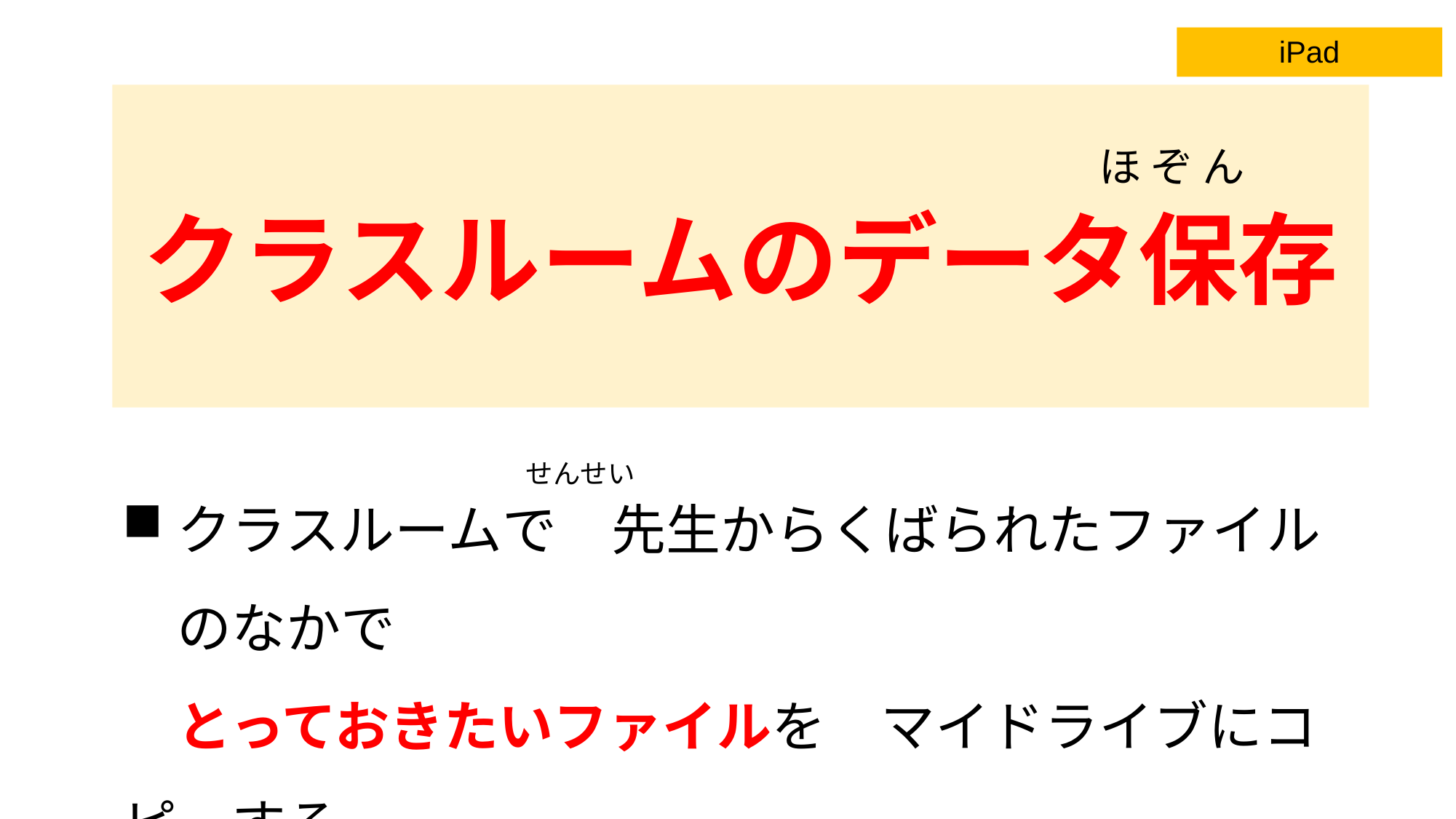

iPad

クラスルームのデータ保存
ほ ぞ ん
せんせい
クラスルームで　先生からくばられたファイルのなかで
　とっておきたいファイルを　マイドライブにコピーする